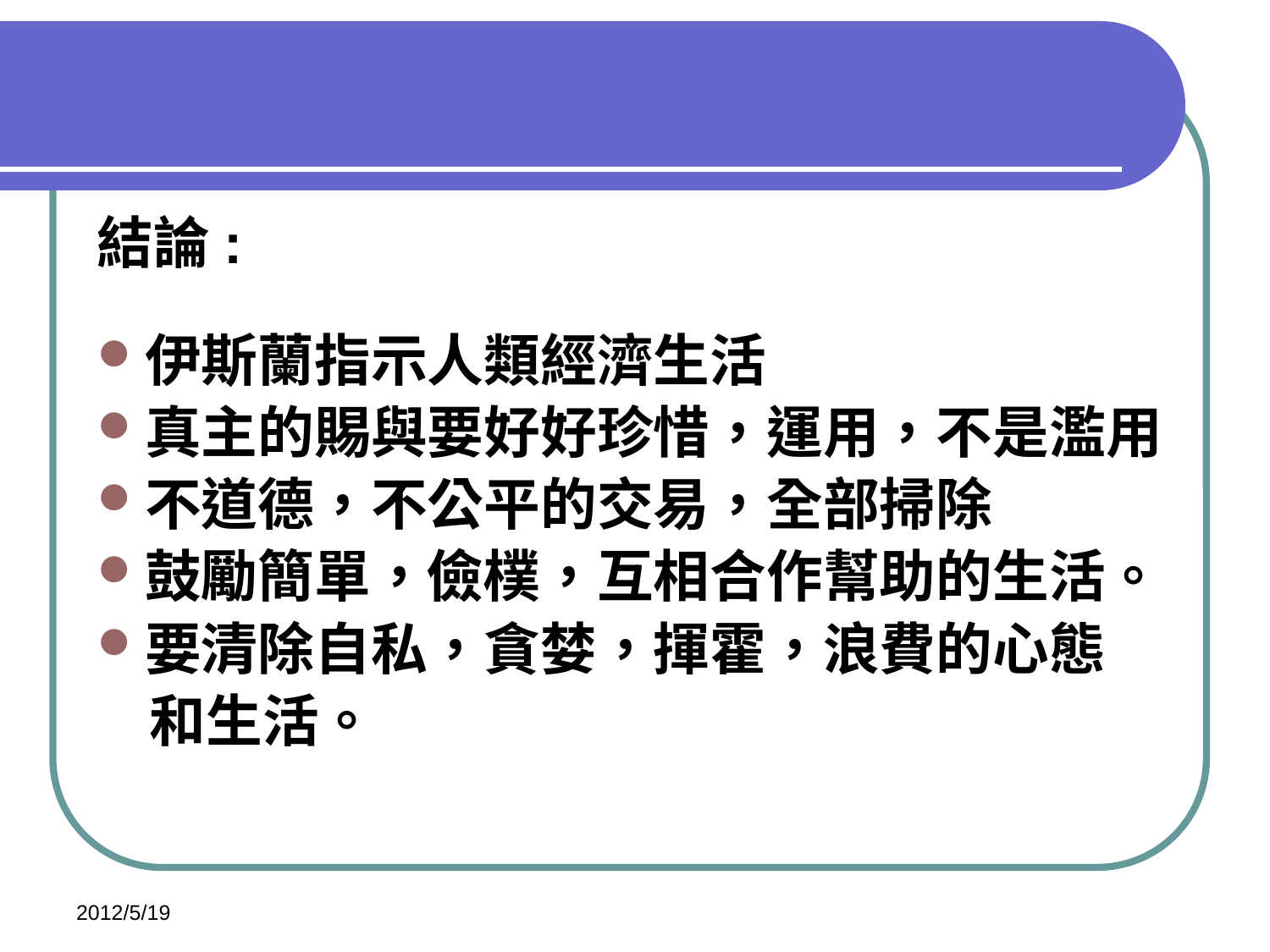

結論:

伊斯蘭指示人類經濟生活
真主的賜與要好好珍惜，運用，不是濫用
不道德，不公平的交易，全部掃除
鼓勵簡單，儉樸，互相合作幫助的生活。
要清除自私，貪婪，揮霍，浪費的心態
   和生活。
2012/5/19